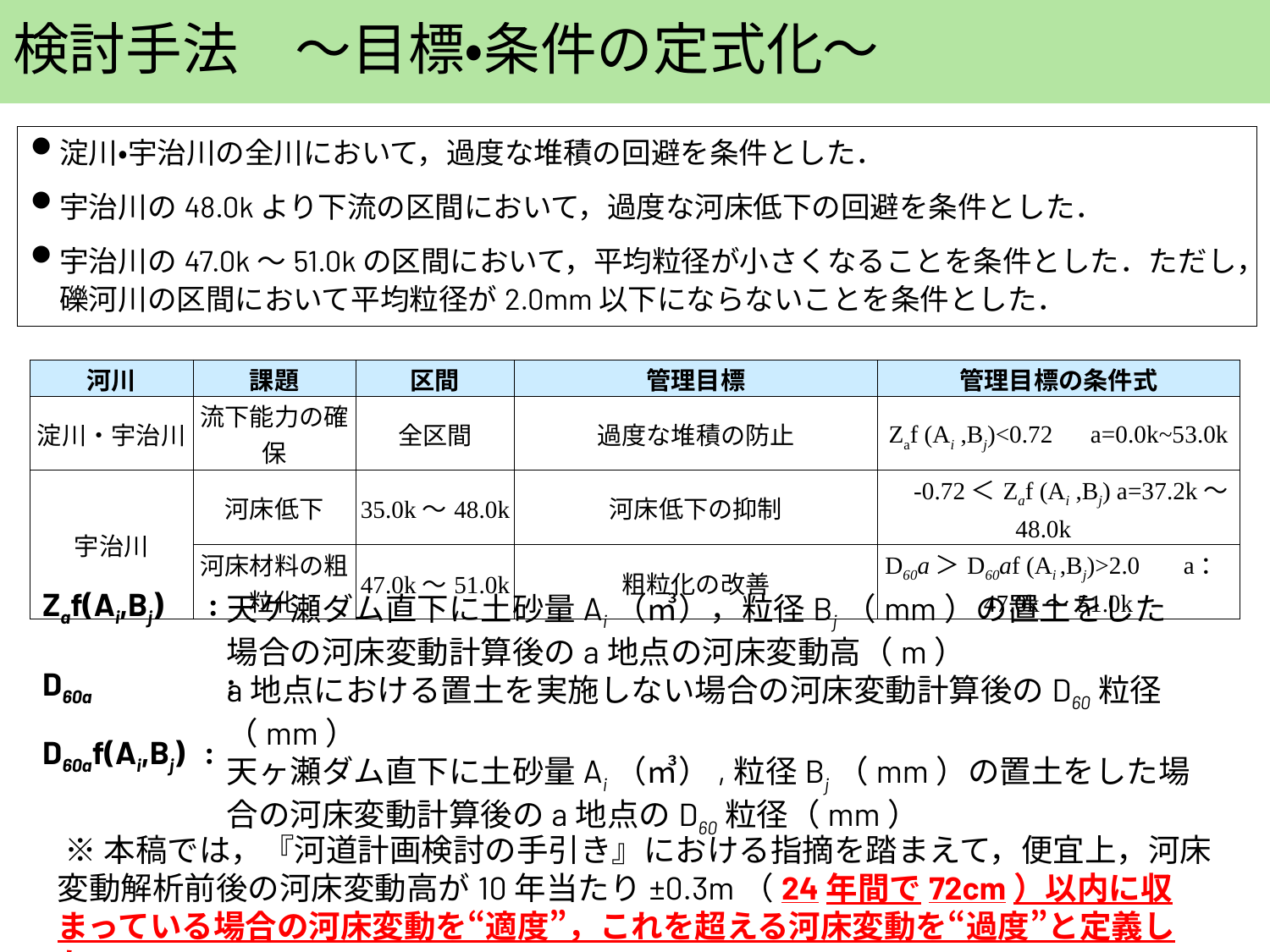

# 検討手法　～目標・条件の定式化～
淀川・宇治川の全川において，過度な堆積の回避を条件とした．
宇治川の48.0kより下流の区間において，過度な河床低下の回避を条件とした．
宇治川の47.0k～51.0kの区間において，平均粒径が小さくなることを条件とした．ただし，礫河川の区間において平均粒径が2.0mm以下にならないことを条件とした．
| 河川 | 課題 | 区間 | 管理目標 | 管理目標の条件式 |
| --- | --- | --- | --- | --- |
| 淀川・宇治川 | 流下能力の確保 | 全区間 | 過度な堆積の防止 | Zaf (Ai ,Bj)<0.72　a=0.0k~53.0k |
| 宇治川 | 河床低下 | 35.0k〜48.0k | 河床低下の抑制 | -0.72＜Zaf (Ai ,Bj) a=37.2k〜48.0k |
|  | 河床材料の粗粒化 | 47.0k〜51.0k | 粗粒化の改善 | D60a＞D60af (Ai ,Bj)>2.0 　a：47.0k〜51.0k |
Zaf(Ai,Bj)       :
天ケ瀬ダム直下に土砂量Ai（㎥），粒径Bj（mm）の置土をした場合の河床変動計算後のa地点の河床変動高（m）
a地点における置土を実施しない場合の河床変動計算後のD60粒径（mm）
天ヶ瀬ダム直下に土砂量Ai（㎥）,粒径Bj（mm）の置土をした場合の河床変動計算後のa地点のD60粒径（mm）
D60a　            :
D60af(Ai,Bj)   :
 ※本稿では，『河道計画検討の手引き』における指摘を踏まえて，便宜上，河床変動解析前後の河床変動高が10年当たり±0.3m（24年間で72cm）以内に収まっている場合の河床変動を“適度”，これを超える河床変動を“過度”と定義した.